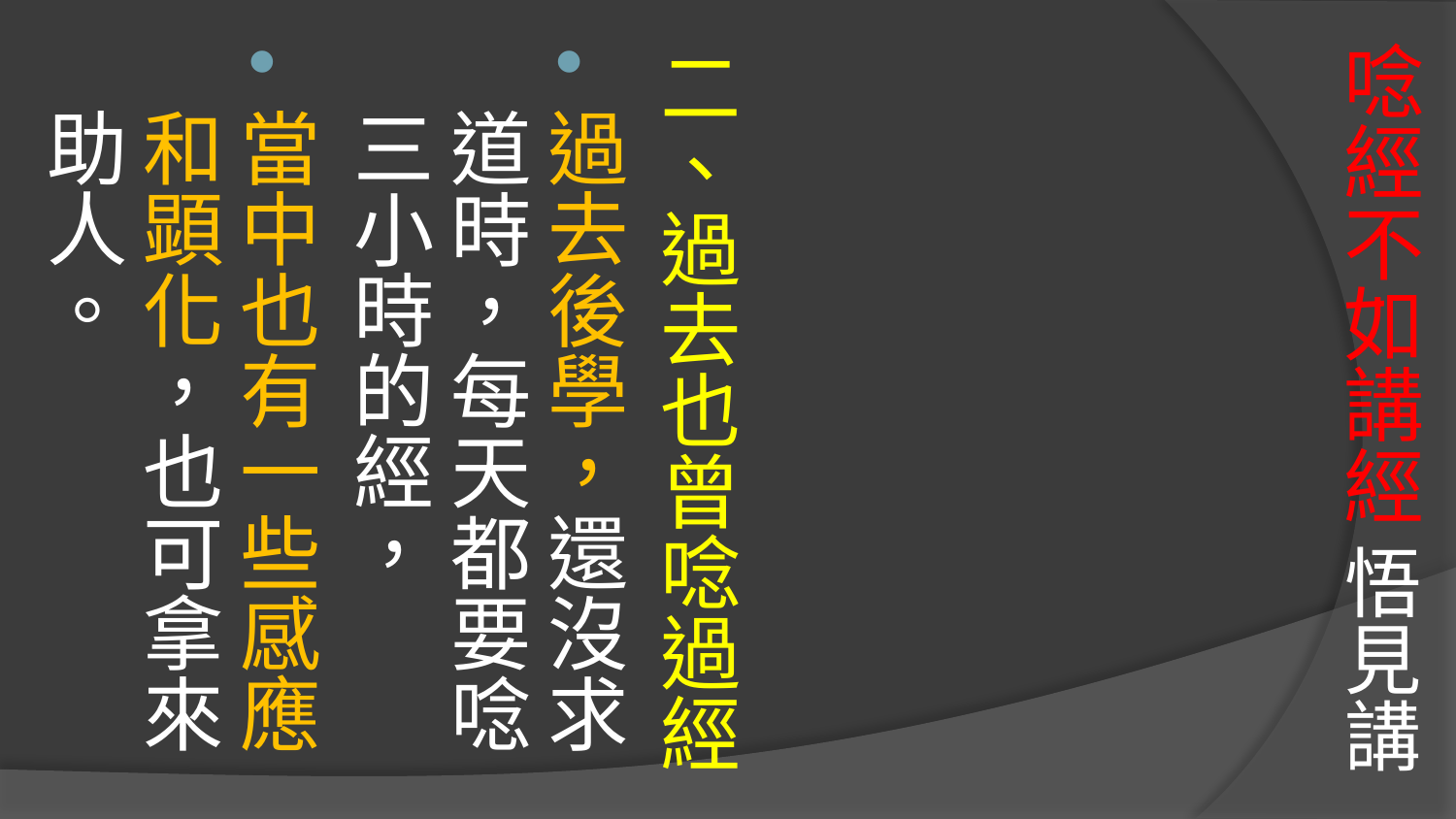

# 唸經不如講經 悟見講
二、過去也曾唸過經
過去後學，還沒求道時，每天都要唸三小時的經，
當中也有一些感應和顕化，也可拿來助人。